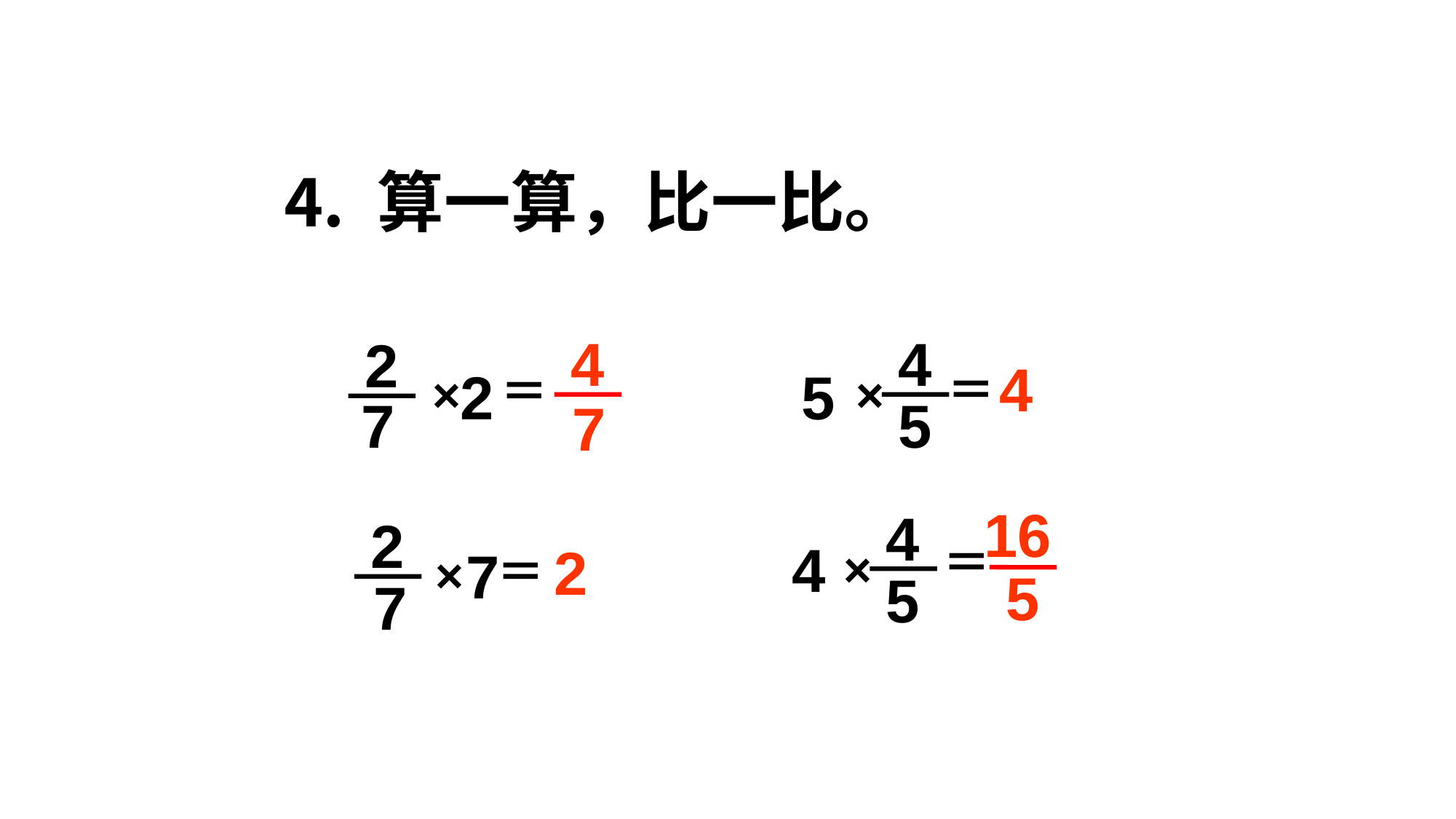

⒋ 算一算，比一比。
4
4
2
4
2
5
＝
＝
×
×
7
5
7

16
4
2
4
＝
2
7
×
＝
×
5
5
7